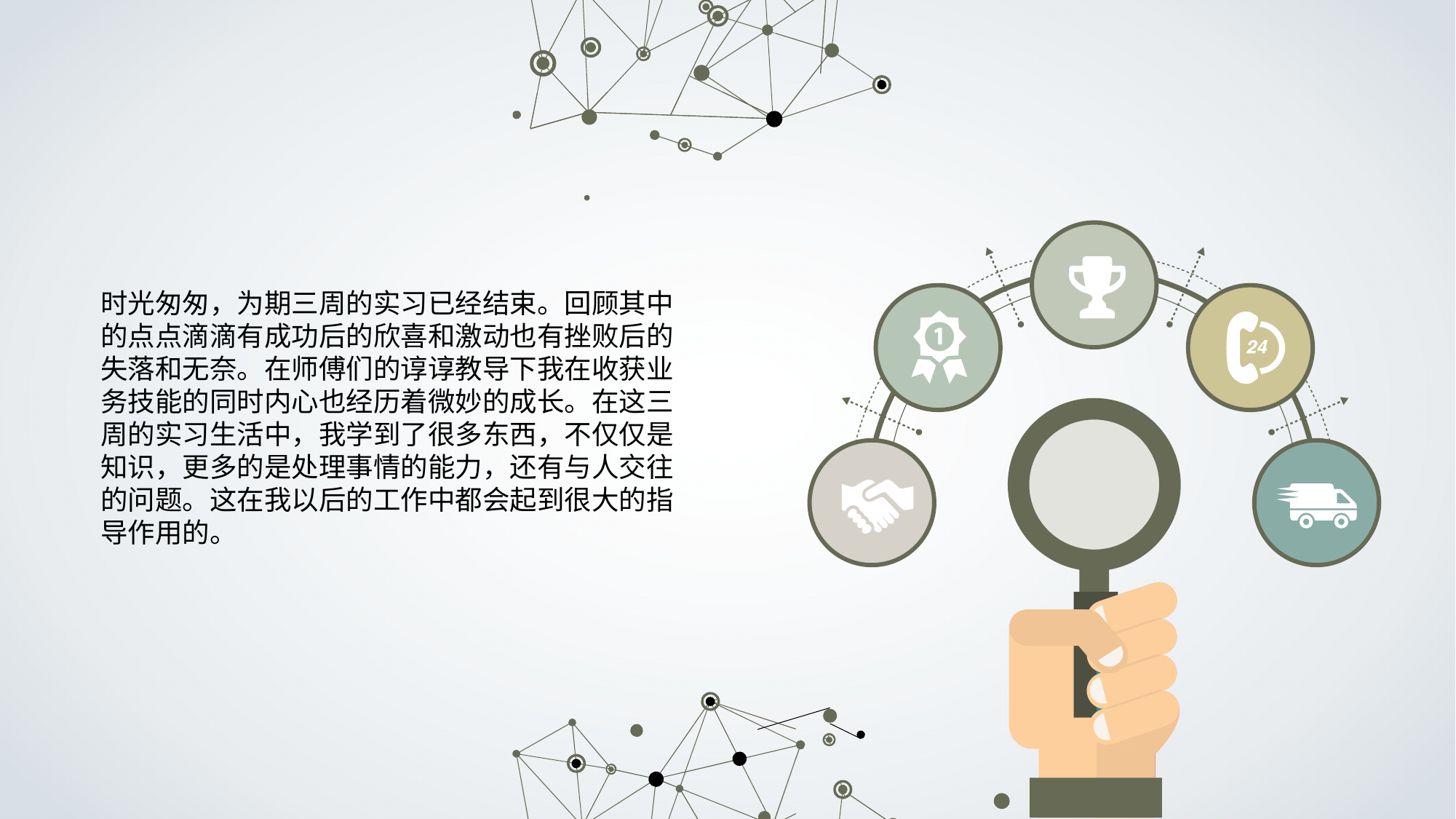

时光匆匆，为期三周的实习已经结束。回顾其中的点点滴滴有成功后的欣喜和激动也有挫败后的失落和无奈。在师傅们的谆谆教导下我在收获业务技能的同时内心也经历着微妙的成长。在这三周的实习生活中，我学到了很多东西，不仅仅是知识，更多的是处理事情的能力，还有与人交往的问题。这在我以后的工作中都会起到很大的指导作用的。